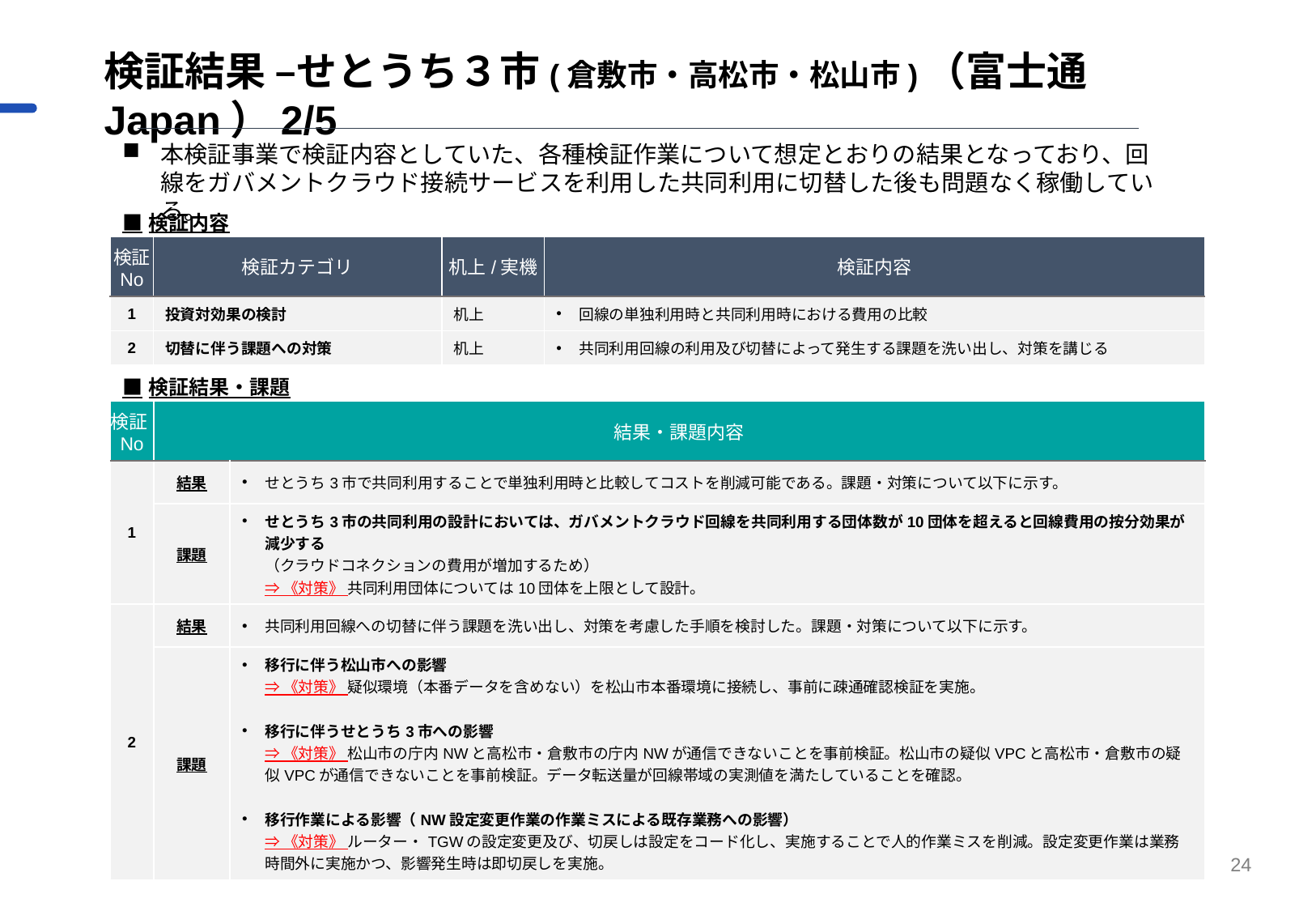

検証結果 –せとうち３市(倉敷市・高松市・松山市)（富士通Japan）2/5
本検証事業で検証内容としていた、各種検証作業について想定とおりの結果となっており、回線をガバメントクラウド接続サービスを利用した共同利用に切替した後も問題なく稼働している。

| ■検証内容 | ■検証内容 |  |  |
| --- | --- | --- | --- |
| 検証 No | 検証カテゴリ | 机上/実機 | 検証内容 |
| 1 | 投資対効果の検討 | 机上 | 回線の単独利用時と共同利用時における費用の比較 |
| 2 | 切替に伴う課題への対策 | 机上 | 共同利用回線の利用及び切替によって発生する課題を洗い出し、対策を講じる |
| ■検証結果・課題 |  |  |
| --- | --- | --- |
| 検証No | 結果・課題内容 | 結果・課題内容 |
| 1 | 結果 | せとうち3市で共同利用することで単独利用時と比較してコストを削減可能である。課題・対策について以下に示す。 |
|  | 課題 | せとうち3市の共同利用の設計においては、ガバメントクラウド回線を共同利用する団体数が10団体を超えると回線費用の按分効果が減少する （クラウドコネクションの費用が増加するため） ⇒ 《対策》 共同利用団体については10団体を上限として設計。 |
| 2 | 結果 | 共同利用回線への切替に伴う課題を洗い出し、対策を考慮した手順を検討した。課題・対策について以下に示す。 |
|  | 課題 | 移行に伴う松山市への影響 ⇒ 《対策》 疑似環境（本番データを含めない）を松山市本番環境に接続し、事前に疎通確認検証を実施。 移行に伴うせとうち3市への影響 ⇒ 《対策》 松山市の庁内NWと高松市・倉敷市の庁内NWが通信できないことを事前検証。松山市の疑似VPCと高松市・倉敷市の疑似VPCが通信できないことを事前検証。データ転送量が回線帯域の実測値を満たしていることを確認。 移行作業による影響（NW設定変更作業の作業ミスによる既存業務への影響） ⇒ 《対策》 ルーター・TGWの設定変更及び、切戻しは設定をコード化し、実施することで人的作業ミスを削減。設定変更作業は業務時間外に実施かつ、影響発生時は即切戻しを実施。 |
24